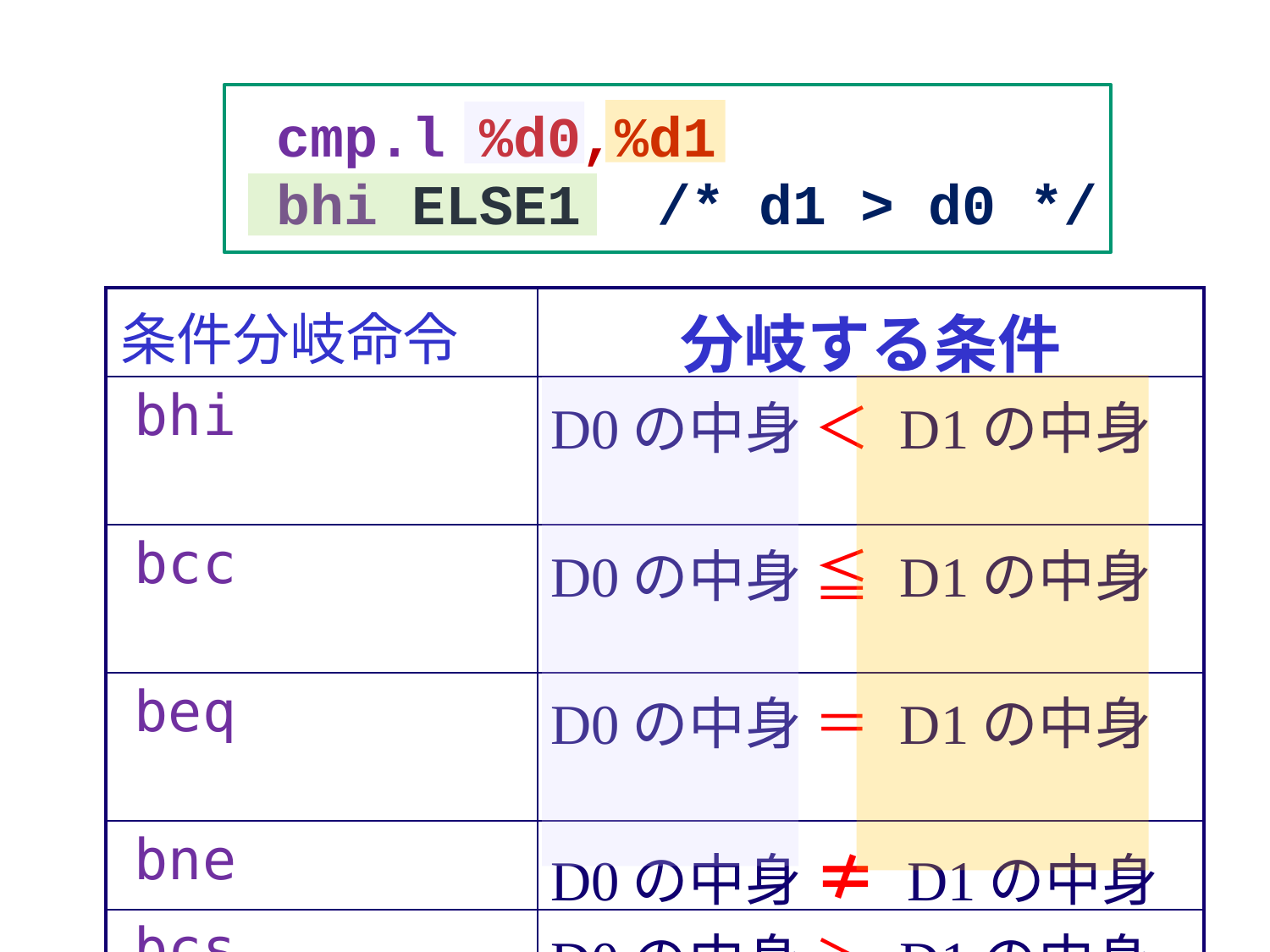

cmp.l %d0,%d1
	bhi ELSE1	/* d1 > d0 */

| 条件分岐命令 | 分岐する条件 |
| --- | --- |
| bhi | D0の中身 ＜ D1の中身 |
| bcc | D0の中身 ≦ D1の中身 |
| beq | D0の中身 ＝ D1の中身 |
| bne | D0の中身 ≠ D1の中身 |
| bcs | D0の中身 ＞ D1の中身 |
| bls | D0の中身 ≧ D1の中身 |